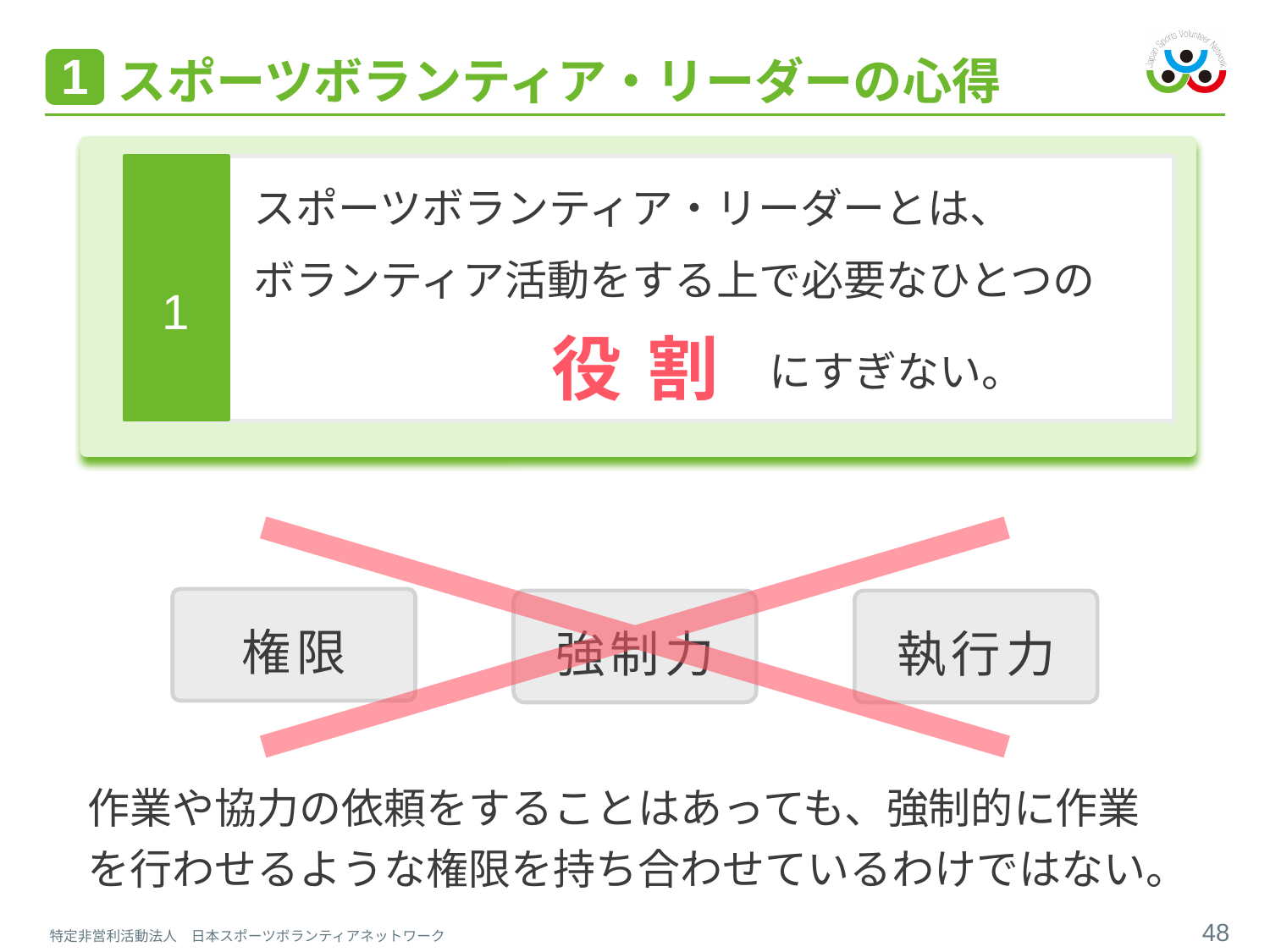

スポーツボランティア・リーダーの心得
1
リーダーとしての心構え
1

スポーツボランティア・リーダーとは、
ボランティア活動をする上で必要なひとつの
役 割
にすぎない。

権限
強制力
執行力
作業や協力の依頼をすることはあっても、強制的に作業を行わせるような権限を持ち合わせているわけではない。